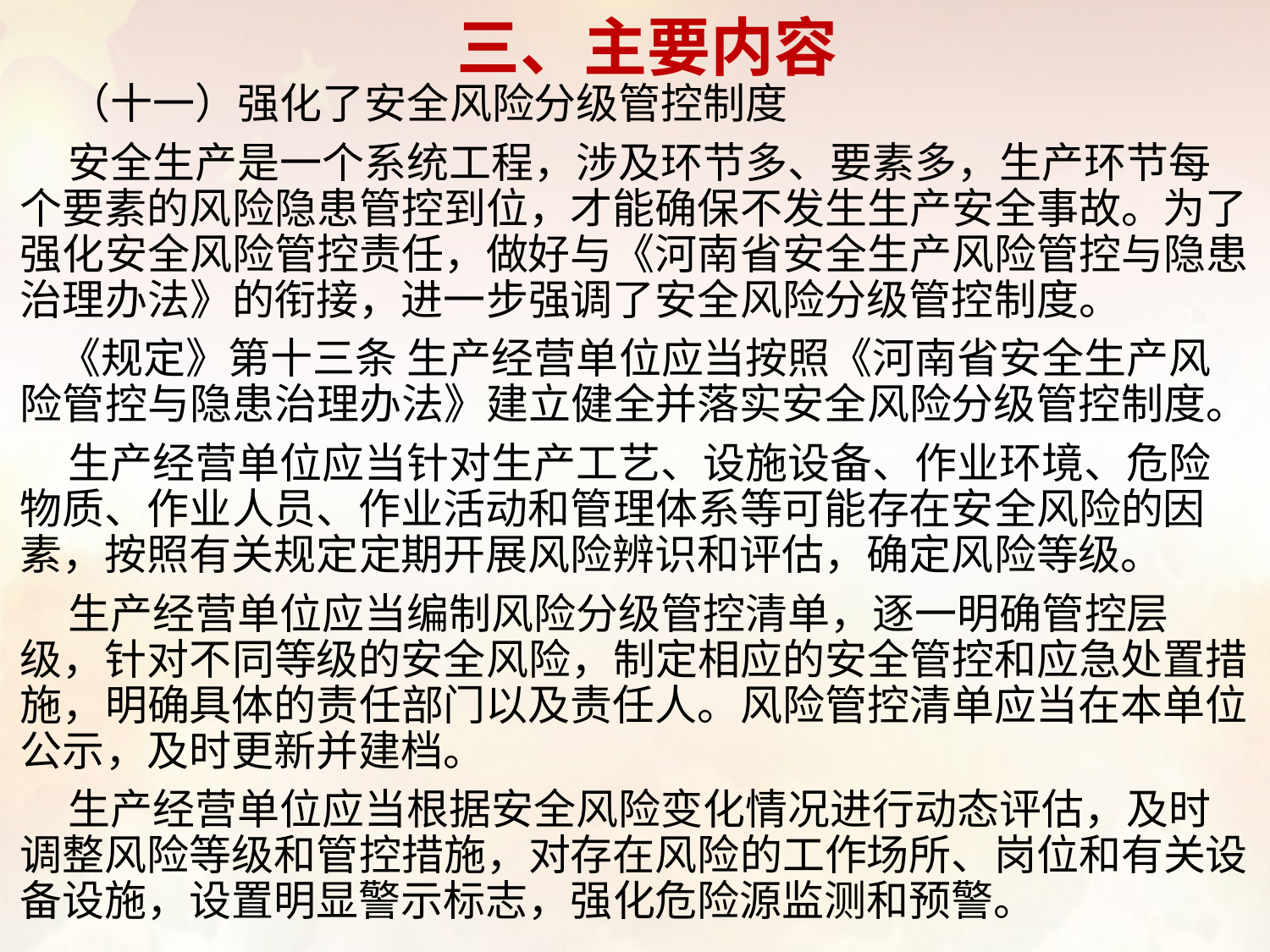

# 三、主要内容
    （十一）强化了安全风险分级管控制度
    安全生产是一个系统工程，涉及环节多、要素多，生产环节每个要素的风险隐患管控到位，才能确保不发生生产安全事故。为了强化安全风险管控责任，做好与《河南省安全生产风险管控与隐患治理办法》的衔接，进一步强调了安全风险分级管控制度。
   《规定》第十三条 生产经营单位应当按照《河南省安全生产风险管控与隐患治理办法》建立健全并落实安全风险分级管控制度。
    生产经营单位应当针对生产工艺、设施设备、作业环境、危险物质、作业人员、作业活动和管理体系等可能存在安全风险的因素，按照有关规定定期开展风险辨识和评估，确定风险等级。
    生产经营单位应当编制风险分级管控清单，逐一明确管控层级，针对不同等级的安全风险，制定相应的安全管控和应急处置措施，明确具体的责任部门以及责任人。风险管控清单应当在本单位公示，及时更新并建档。
    生产经营单位应当根据安全风险变化情况进行动态评估，及时调整风险等级和管控措施，对存在风险的工作场所、岗位和有关设备设施，设置明显警示标志，强化危险源监测和预警。